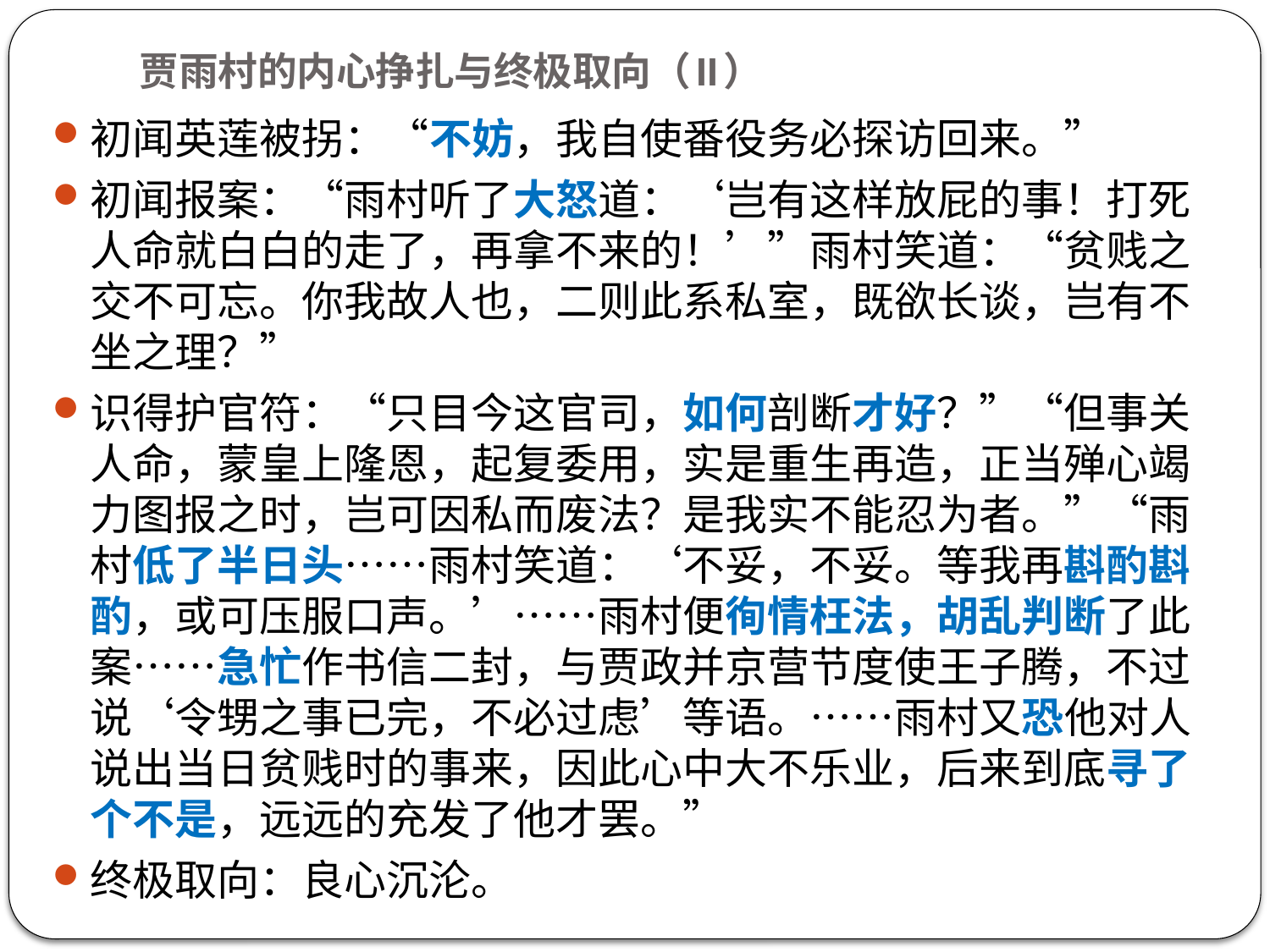

# 贾雨村的内心挣扎与终极取向（II）
初闻英莲被拐：“不妨，我自使番役务必探访回来。”
初闻报案：“雨村听了大怒道：‘岂有这样放屁的事！打死人命就白白的走了，再拿不来的！’”雨村笑道：“贫贱之交不可忘。你我故人也，二则此系私室，既欲长谈，岂有不坐之理？”
识得护官符：“只目今这官司，如何剖断才好？”“但事关人命，蒙皇上隆恩，起复委用，实是重生再造，正当殚心竭力图报之时，岂可因私而废法？是我实不能忍为者。”“雨村低了半日头……雨村笑道：‘不妥，不妥。等我再斟酌斟酌，或可压服口声。’……雨村便徇情枉法，胡乱判断了此案……急忙作书信二封，与贾政并京营节度使王子腾，不过说‘令甥之事已完，不必过虑’等语。……雨村又恐他对人说出当日贫贱时的事来，因此心中大不乐业，后来到底寻了个不是，远远的充发了他才罢。”
终极取向：良心沉沦。